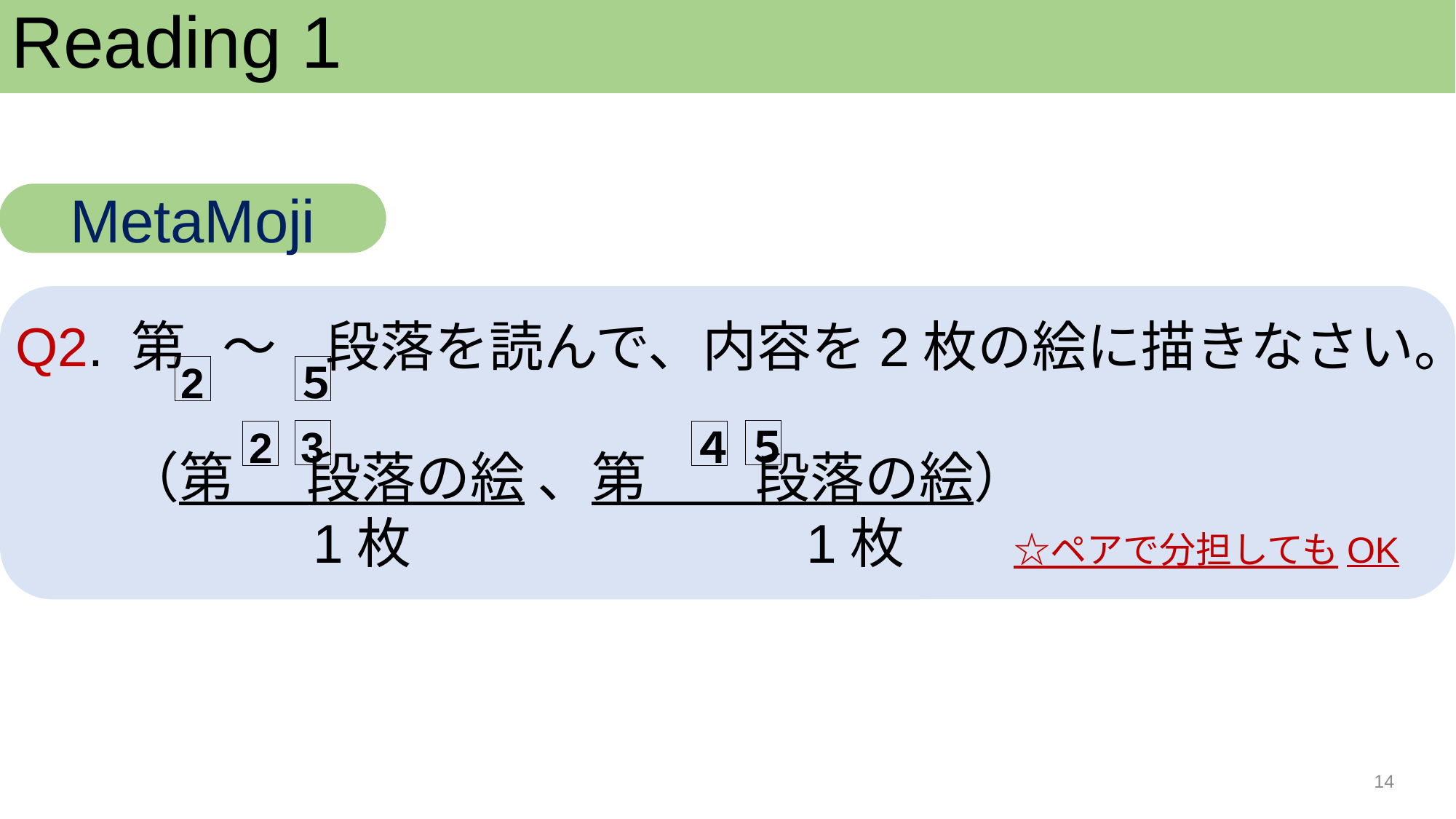

Reading 1

MetaMoji
Q2. 第   〜    段落を読んで、内容を2枚の絵に描きなさい。
　　（第      段落の絵 、第　　段落の絵）
　　　 　　1枚　　　　　　　1枚　　☆ペアで分担してもOK
2
５
５
3
2
４
14